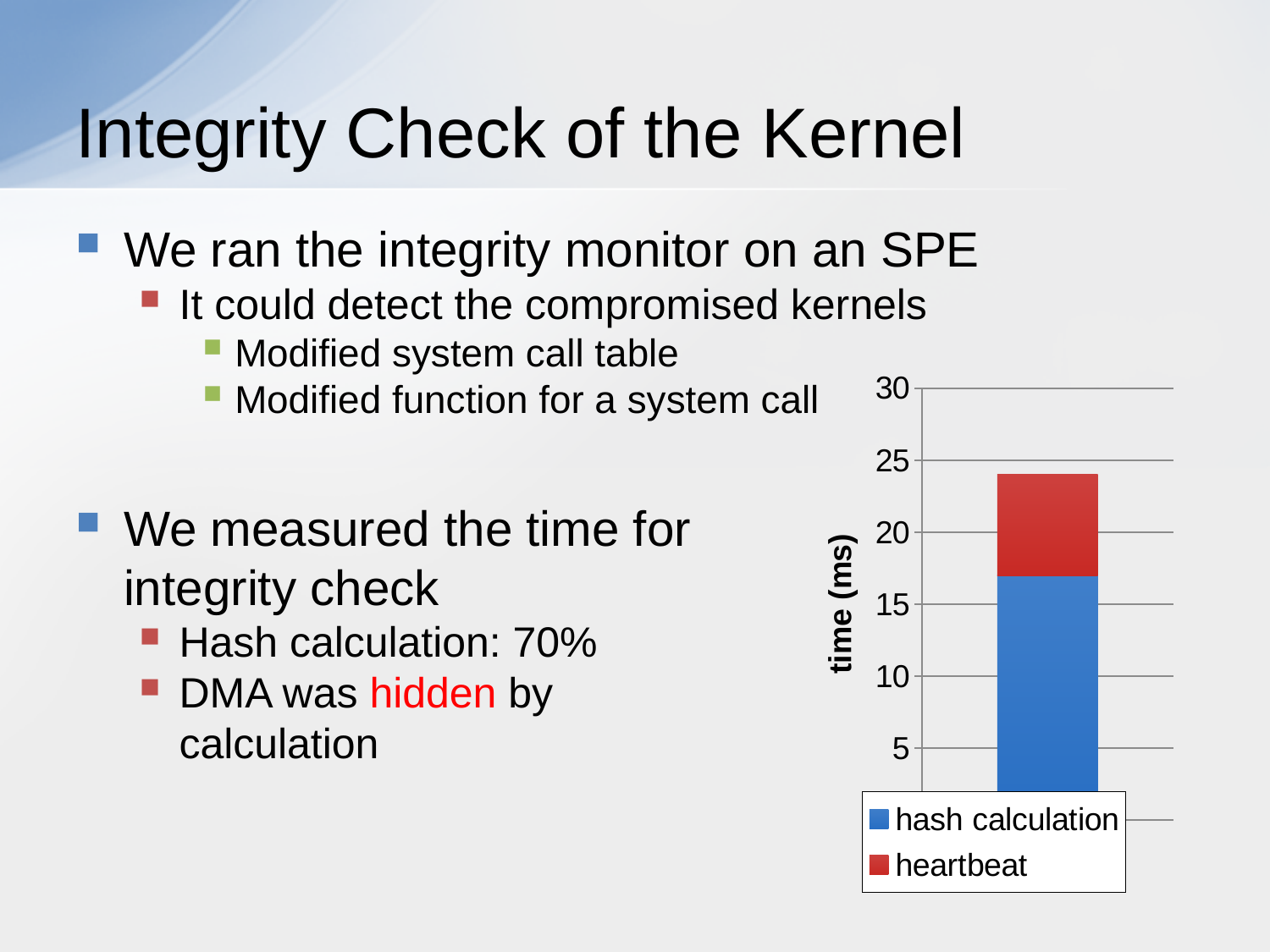

# Integrity Check of the Kernel
We ran the integrity monitor on an SPE
It could detect the compromised kernels
Modified system call table
Modified function for a system call

We measured the time for
integrity check
Hash calculation: 70%
DMA was hidden by
calculation

### Chart

| Category | hash calculation | heartbeat |
|---|---|---|
| 項目 1 | 17.0 | 7.0 |